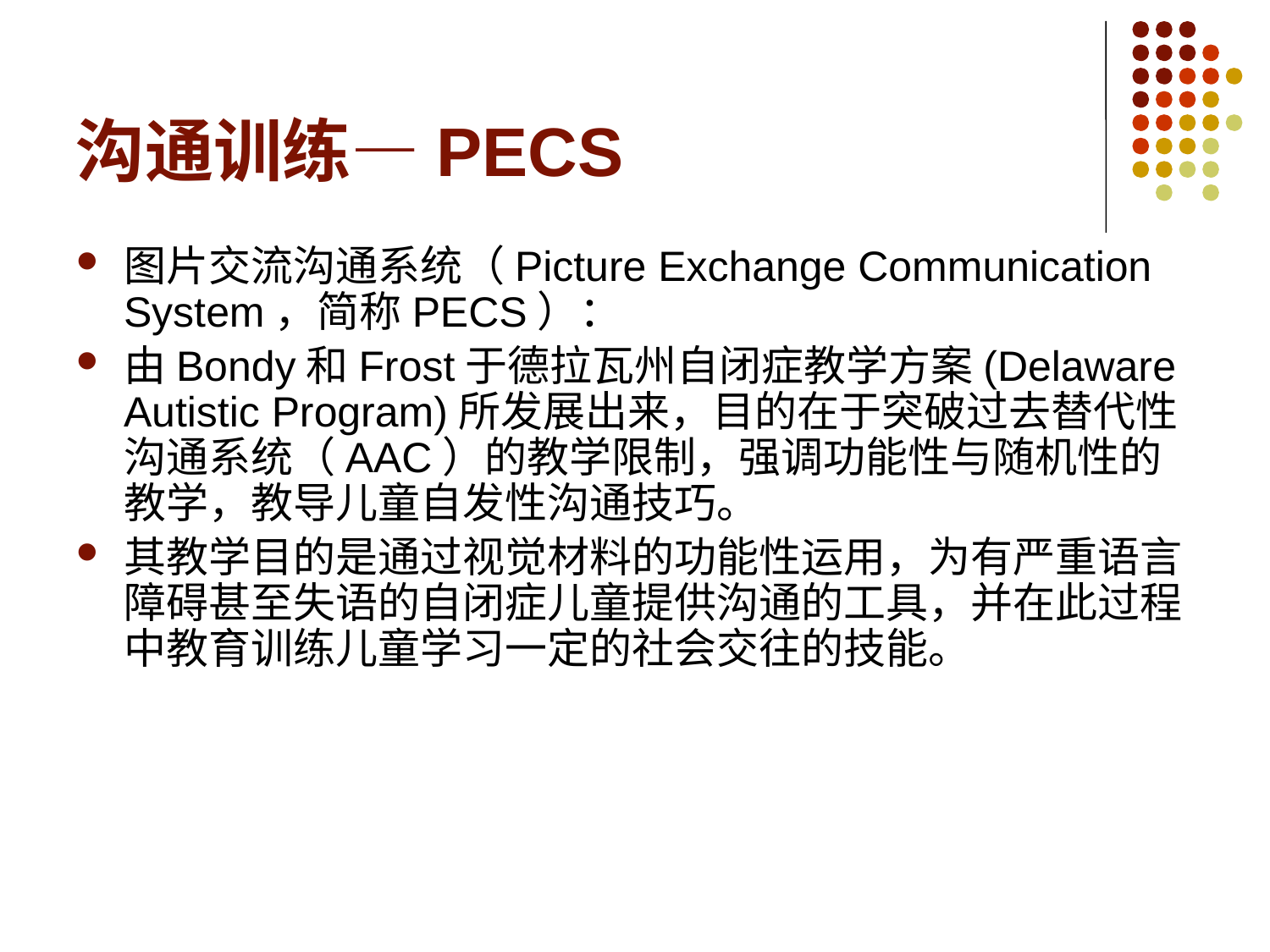

# 沟通训练—PECS
图片交流沟通系统（Picture Exchange Communication System，简称PECS）：
由Bondy和Frost于德拉瓦州自闭症教学方案(Delaware Autistic Program)所发展出来，目的在于突破过去替代性沟通系统（AAC）的教学限制，强调功能性与随机性的教学，教导儿童自发性沟通技巧。
其教学目的是通过视觉材料的功能性运用，为有严重语言障碍甚至失语的自闭症儿童提供沟通的工具，并在此过程中教育训练儿童学习一定的社会交往的技能。